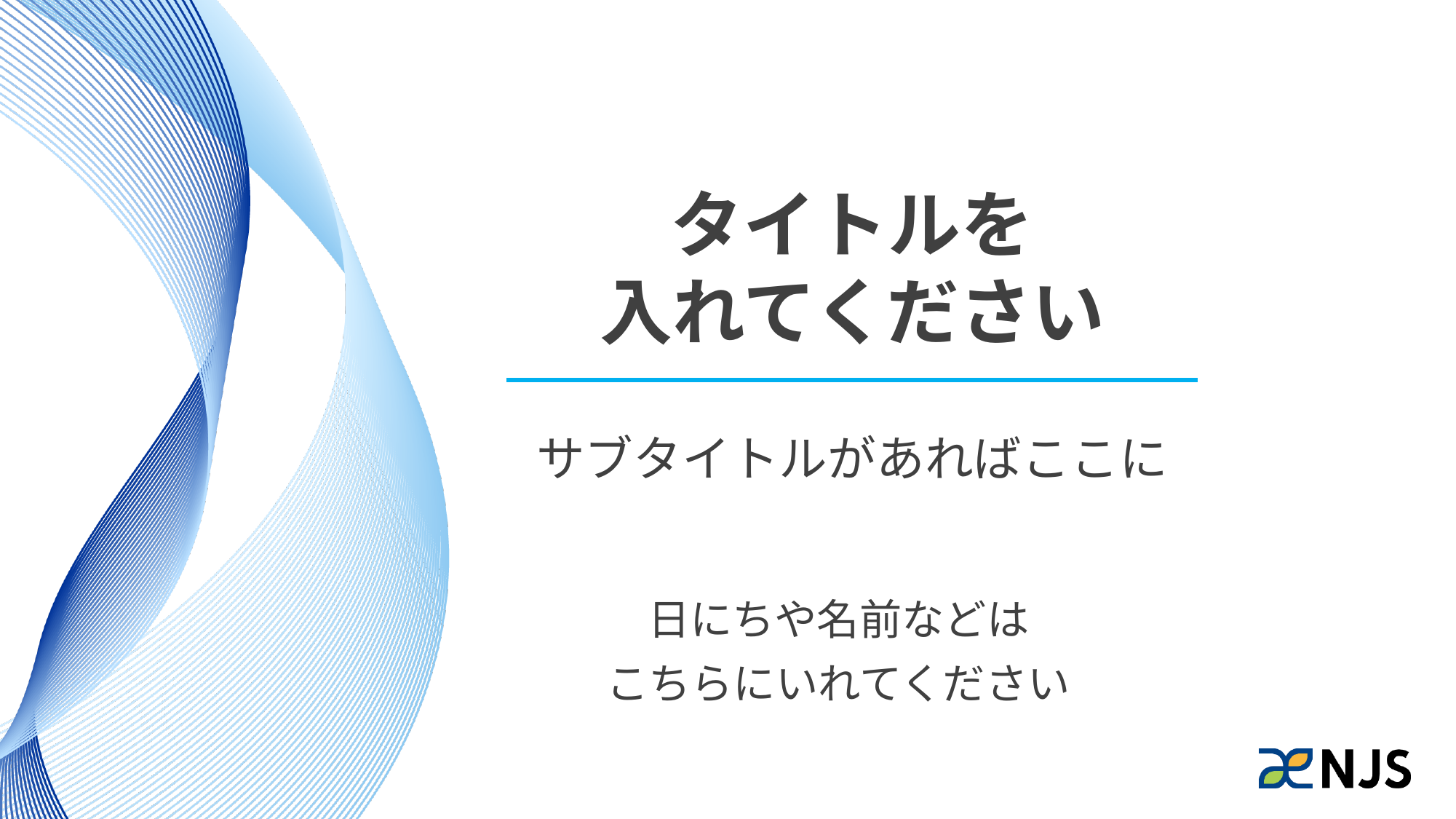

タイトルを
入れてください
サブタイトルがあればここに
日にちや名前などは
こちらにいれてください